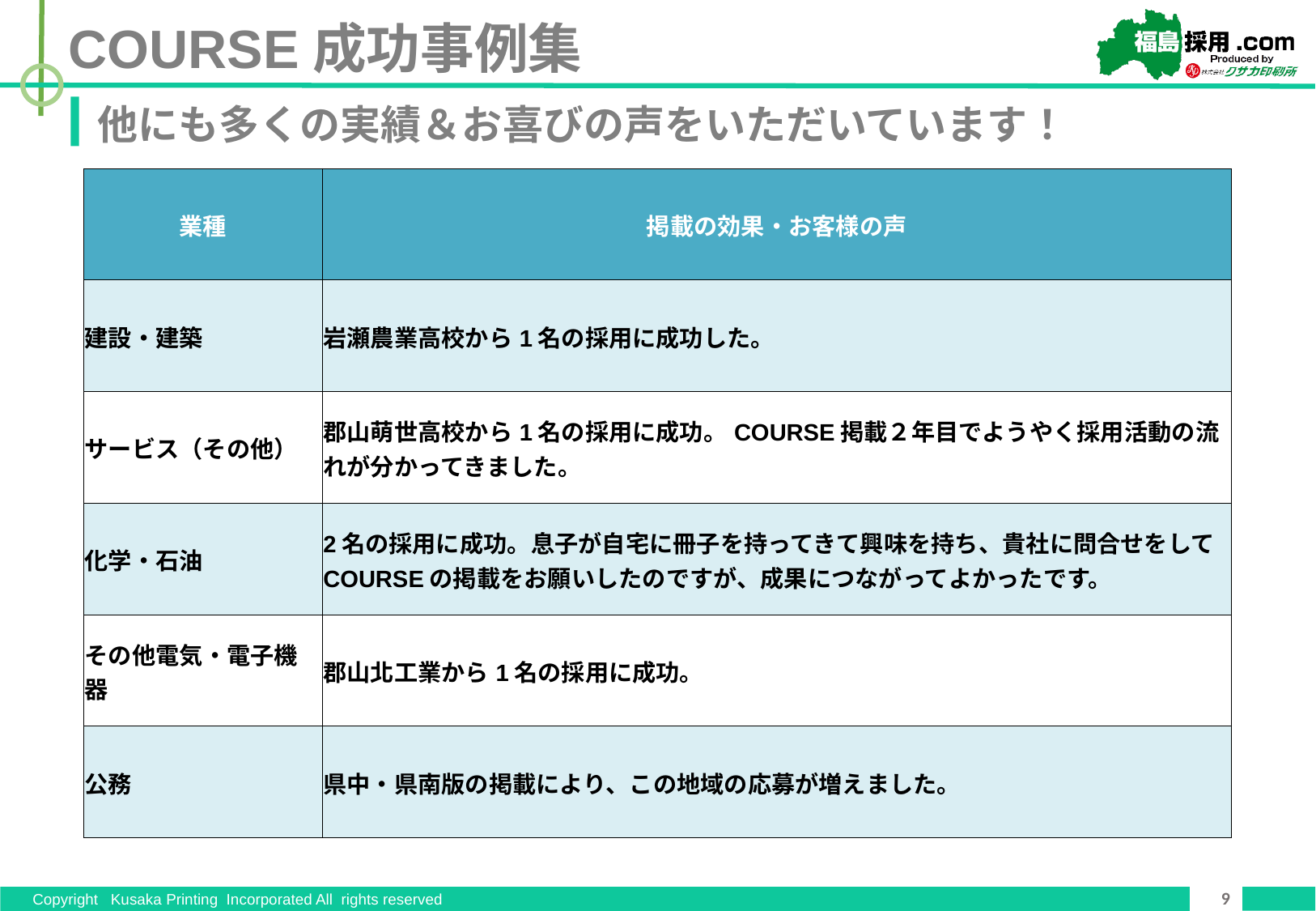

COURSE成功事例集
他にも多くの実績＆お喜びの声をいただいています！
| 業種 | 掲載の効果・お客様の声 |
| --- | --- |
| 建設・建築 | 岩瀬農業高校から1名の採用に成功した。 |
| サービス（その他） | 郡山萌世高校から1名の採用に成功。COURSE掲載２年目でようやく採用活動の流れが分かってきました。 |
| 化学・石油 | 2名の採用に成功。息子が自宅に冊子を持ってきて興味を持ち、貴社に問合せをしてCOURSEの掲載をお願いしたのですが、成果につながってよかったです。 |
| その他電気・電子機器 | 郡山北工業から1名の採用に成功。 |
| 公務 | 県中・県南版の掲載により、この地域の応募が増えました。 |